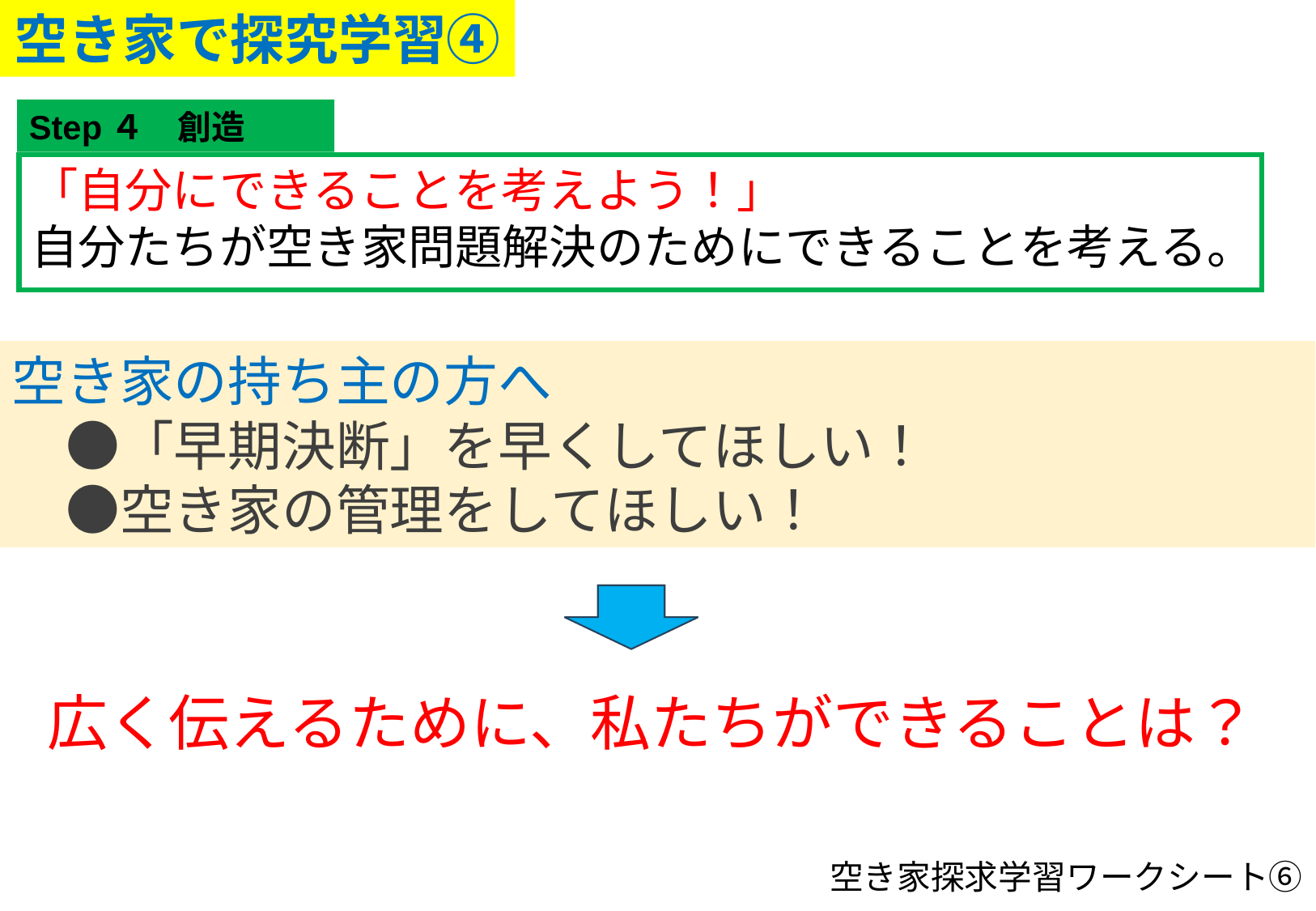

空き家で探究学習④
Step４　創造

「自分にできることを考えよう！」
自分たちが空き家問題解決のためにできることを考える。
空き家の持ち主の方へ
　●「早期決断」を早くしてほしい！
　●空き家の管理をしてほしい！

広く伝えるために、私たちができることは？
空き家探求学習ワークシート⑥